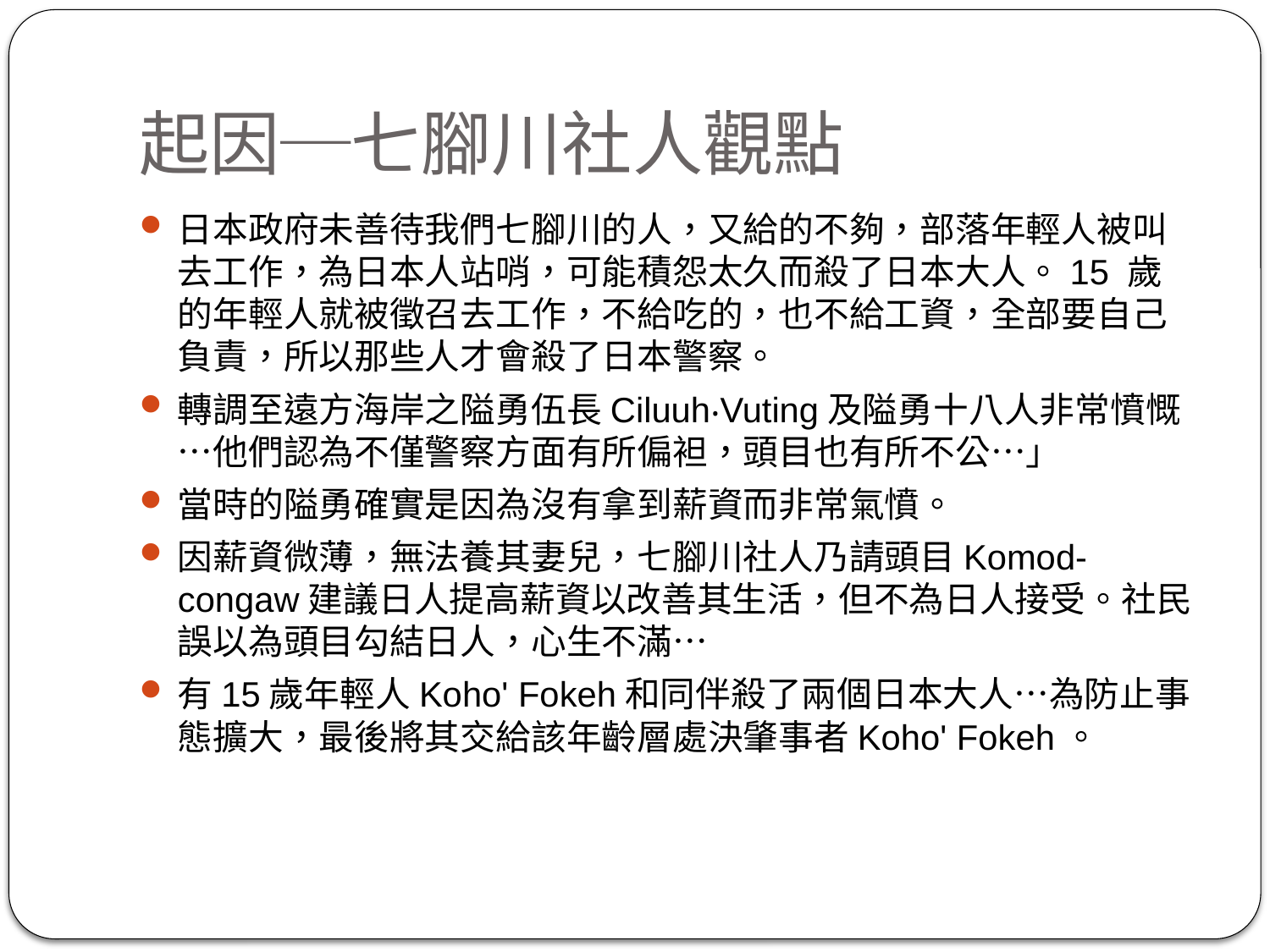

# 起因─七腳川社人觀點
日本政府未善待我們七腳川的人，又給的不夠，部落年輕人被叫去工作，為日本人站哨，可能積怨太久而殺了日本大人。15 歲的年輕人就被徵召去工作，不給吃的，也不給工資，全部要自己負責，所以那些人才會殺了日本警察。
轉調至遠方海岸之隘勇伍長Ciluuh‧Vuting及隘勇十八人非常憤慨…他們認為不僅警察方面有所偏袒，頭目也有所不公…」
當時的隘勇確實是因為沒有拿到薪資而非常氣憤。
因薪資微薄，無法養其妻兒，七腳川社人乃請頭目Komod-congaw建議日人提高薪資以改善其生活，但不為日人接受。社民誤以為頭目勾結日人，心生不滿…
有15歲年輕人Koho' Fokeh和同伴殺了兩個日本大人…為防止事態擴大，最後將其交給該年齡層處決肇事者Koho' Fokeh。